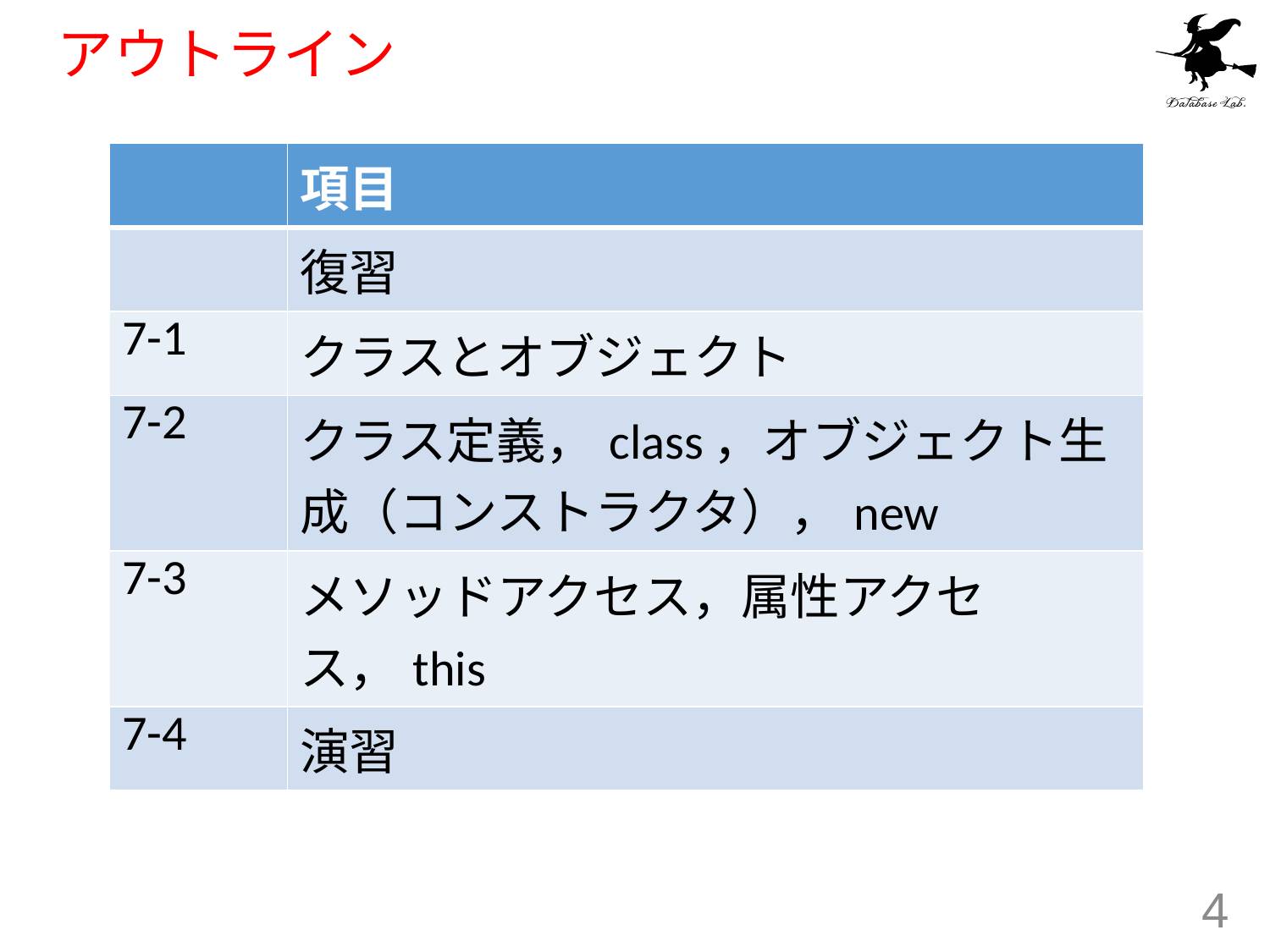

# アウトライン
|  | 項目 |
| --- | --- |
|  | 復習 |
| 7-1 | クラスとオブジェクト |
| 7-2 | クラス定義，class，オブジェクト生成（コンストラクタ），new |
| 7-3 | メソッドアクセス，属性アクセス，this |
| 7-4 | 演習 |
4